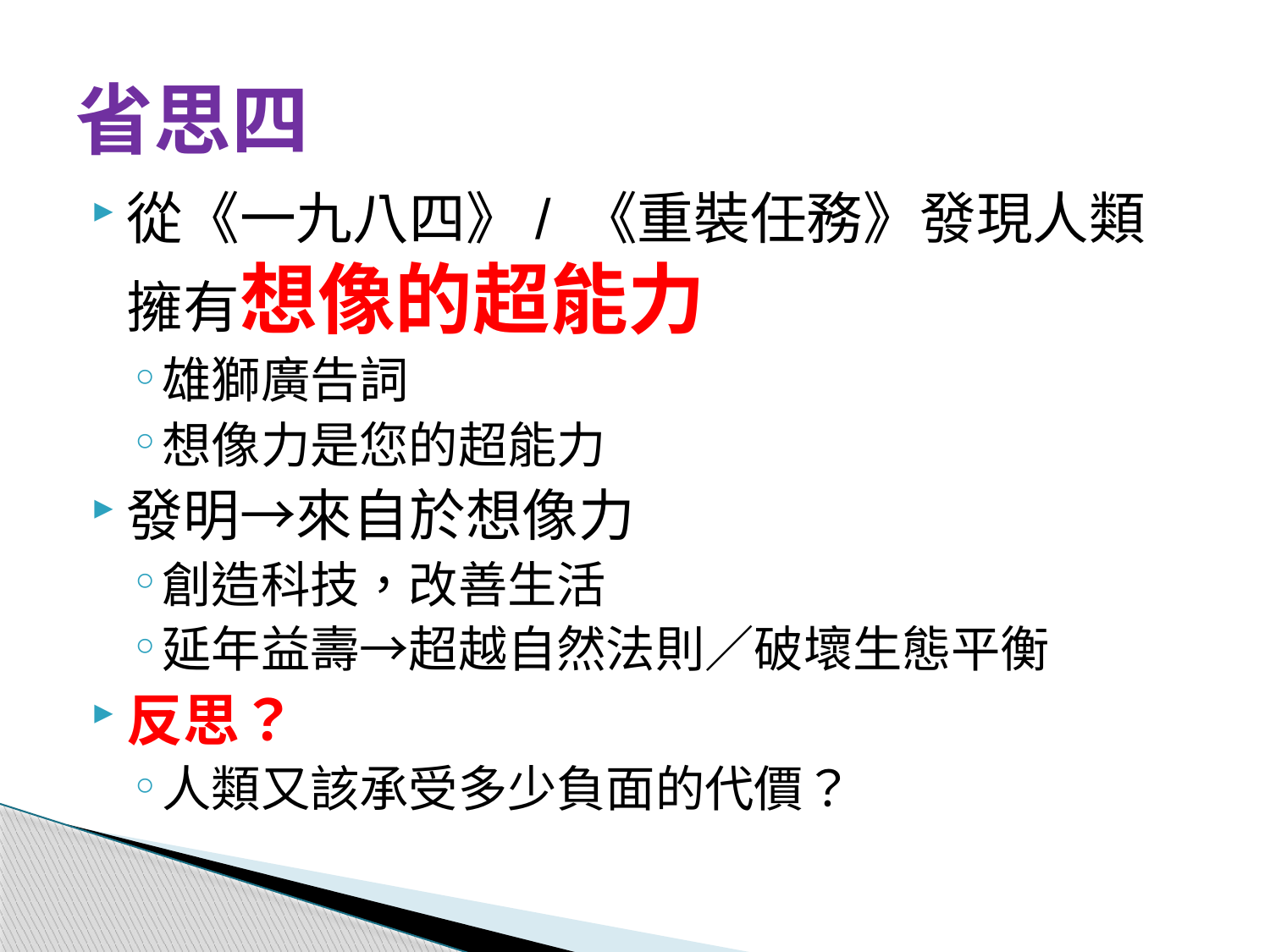

# 省思四
從《一九八四》/ 《重裝任務》發現人類擁有想像的超能力
雄獅廣告詞
想像力是您的超能力
發明→來自於想像力
創造科技，改善生活
延年益壽→超越自然法則／破壞生態平衡
反思？
人類又該承受多少負面的代價？